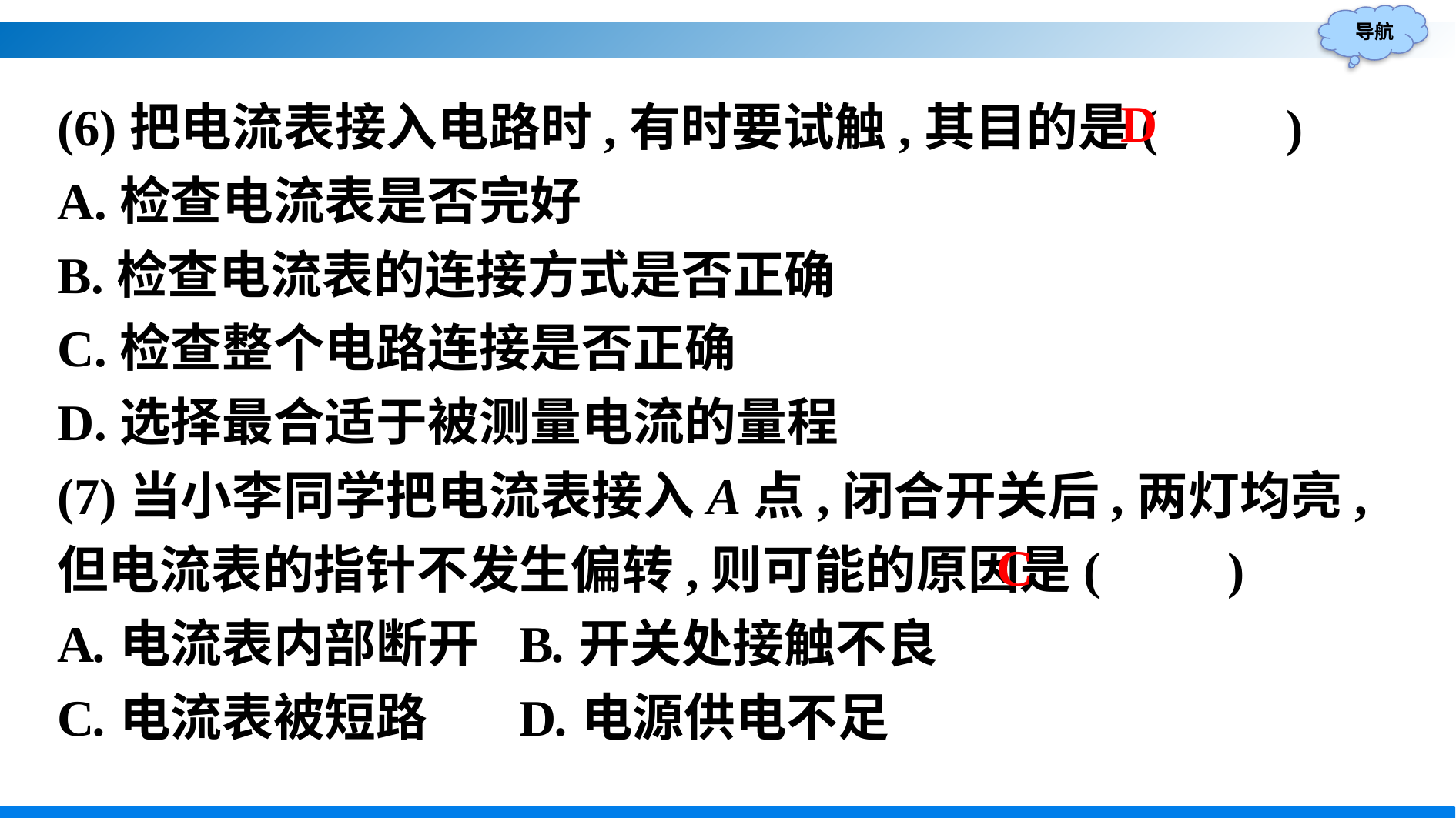

(6)把电流表接入电路时,有时要试触,其目的是(　　)
A.检查电流表是否完好
B.检查电流表的连接方式是否正确
C.检查整个电路连接是否正确
D.选择最合适于被测量电流的量程
(7)当小李同学把电流表接入A点,闭合开关后,两灯均亮,但电流表的指针不发生偏转,则可能的原因是(　　)
A.电流表内部断开	B.开关处接触不良
C.电流表被短路		D.电源供电不足
D
C